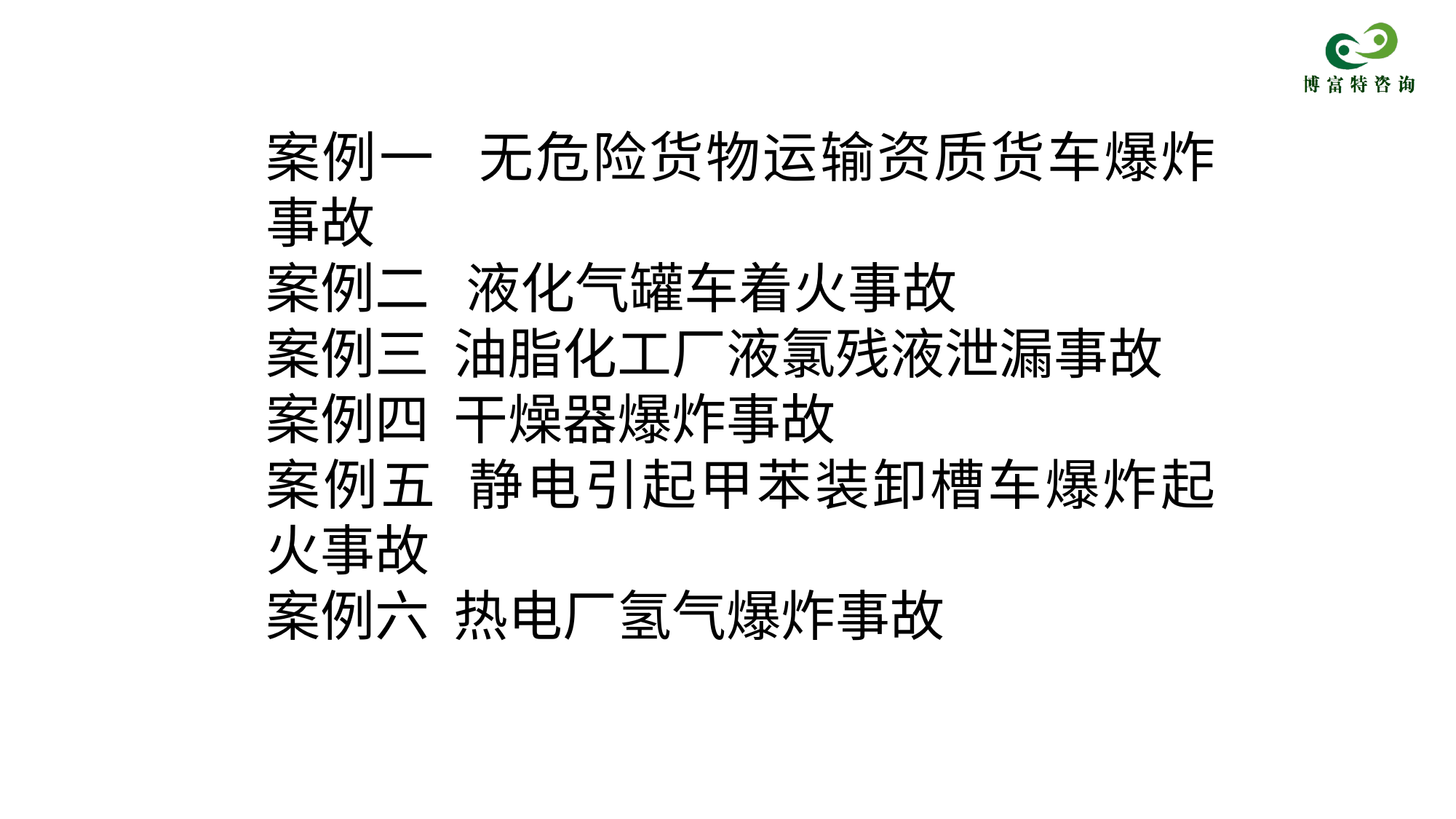

案例一   无危险货物运输资质货车爆炸事故
案例二   液化气罐车着火事故
案例三  油脂化工厂液氯残液泄漏事故
案例四  干燥器爆炸事故
案例五  静电引起甲苯装卸槽车爆炸起火事故
案例六  热电厂氢气爆炸事故